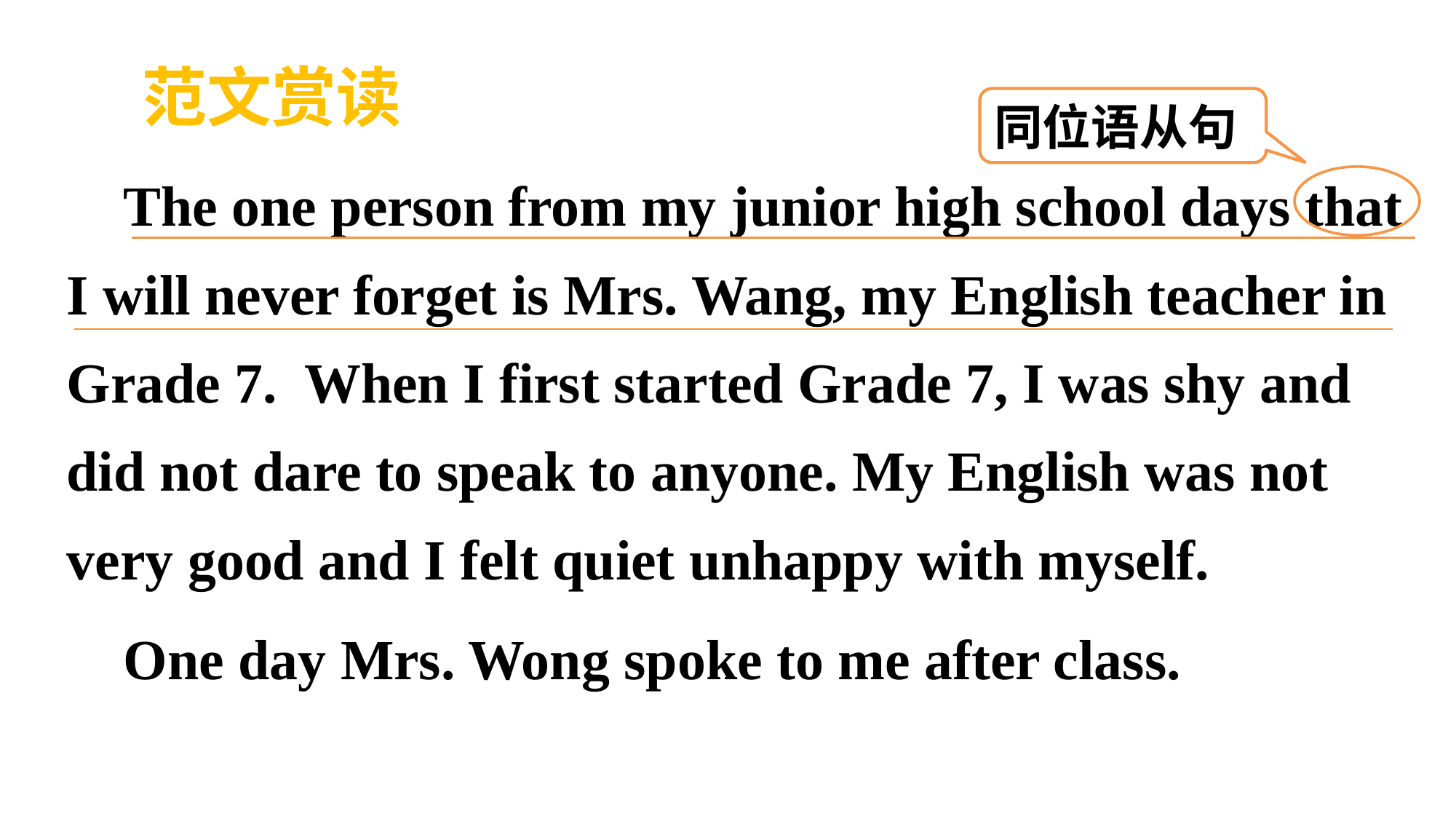

范文赏读
同位语从句
    The one person from my junior high school days that I will never forget is Mrs. Wang, my English teacher in Grade 7.  When I first started Grade 7, I was shy and did not dare to speak to anyone. My English was not very good and I felt quiet unhappy with myself.
    One day Mrs. Wong spoke to me after class.